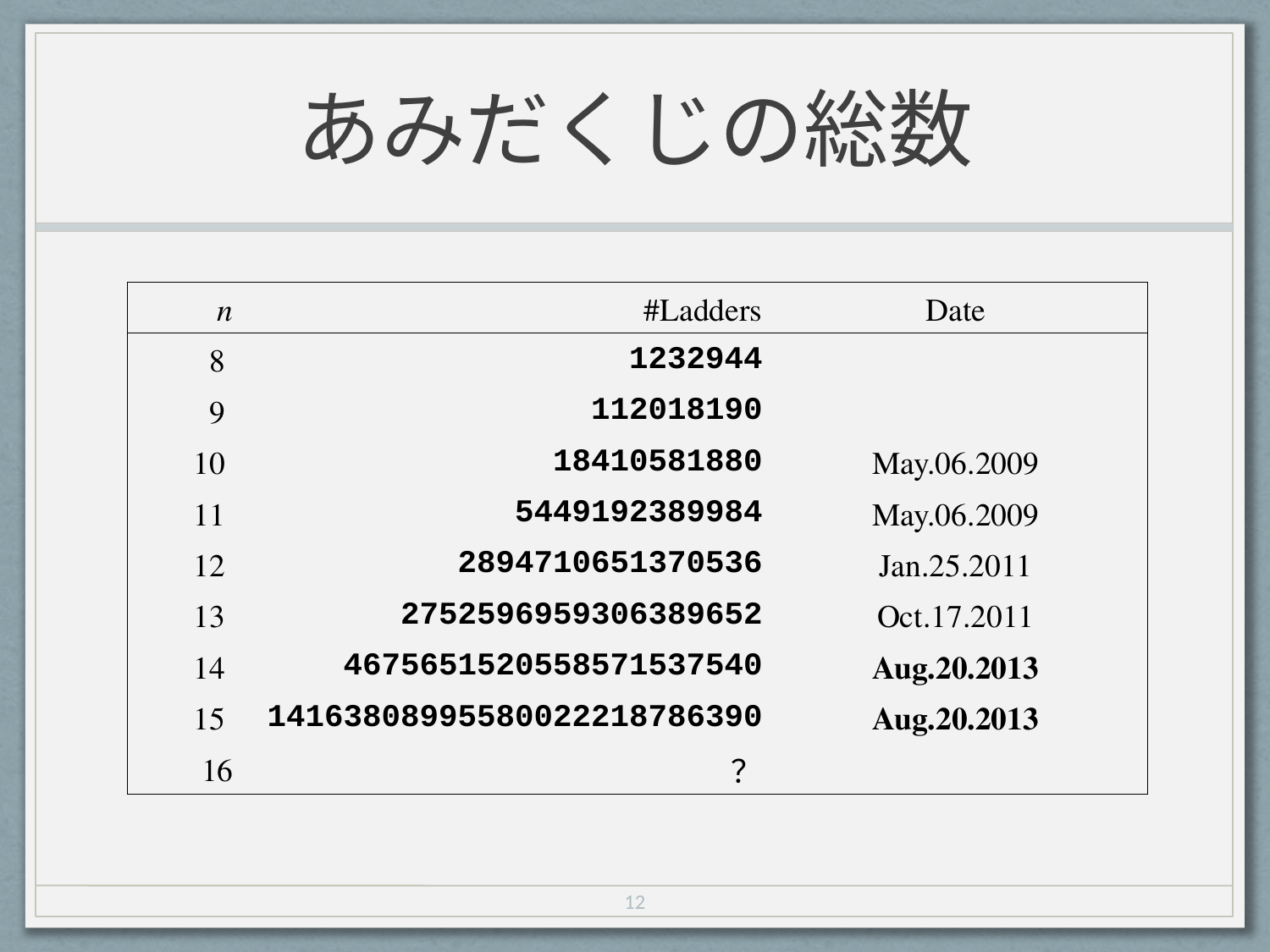

# あみだくじの総数
| n | #Ladders | Date |
| --- | --- | --- |
| 8 | 1232944 |  |
| 9 | 112018190 |  |
| 10 | 18410581880 | May.06.2009 |
| 11 | 5449192389984 | May.06.2009 |
| 12 | 2894710651370536 | Jan.25.2011 |
| 13 | 2752596959306389652 | Oct.17.2011 |
| 14 | 4675651520558571537540 | Aug.20.2013 |
| 15 | 14163808995580022218786390 | Aug.20.2013 |
| 16 | ？ |  |
12